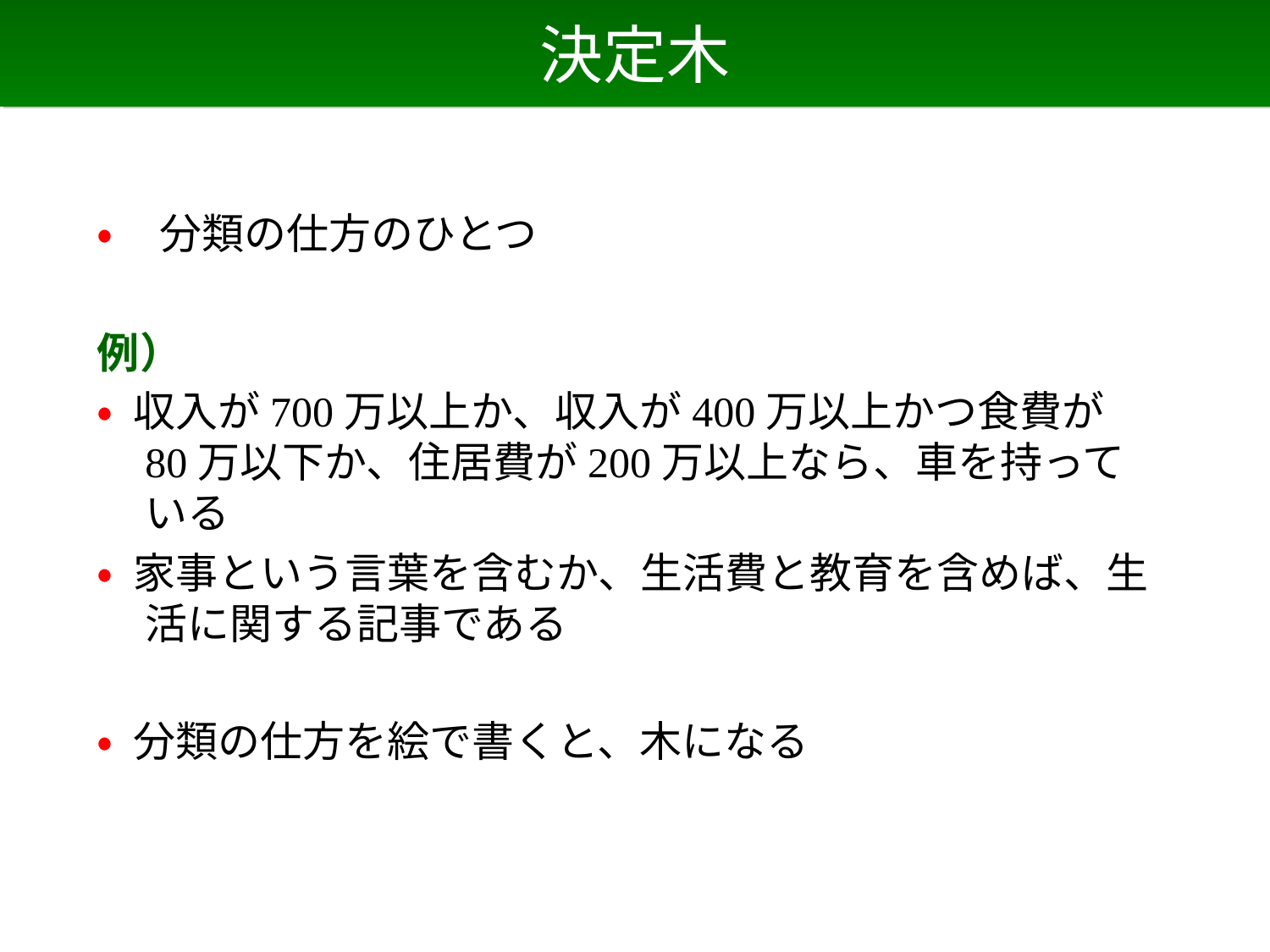

# 決定木
• 分類の仕方のひとつ

例）
• 収入が700万以上か、収入が400万以上かつ食費が80万以下か、住居費が200万以上なら、車を持っている
• 家事という言葉を含むか、生活費と教育を含めば、生活に関する記事である

• 分類の仕方を絵で書くと、木になる